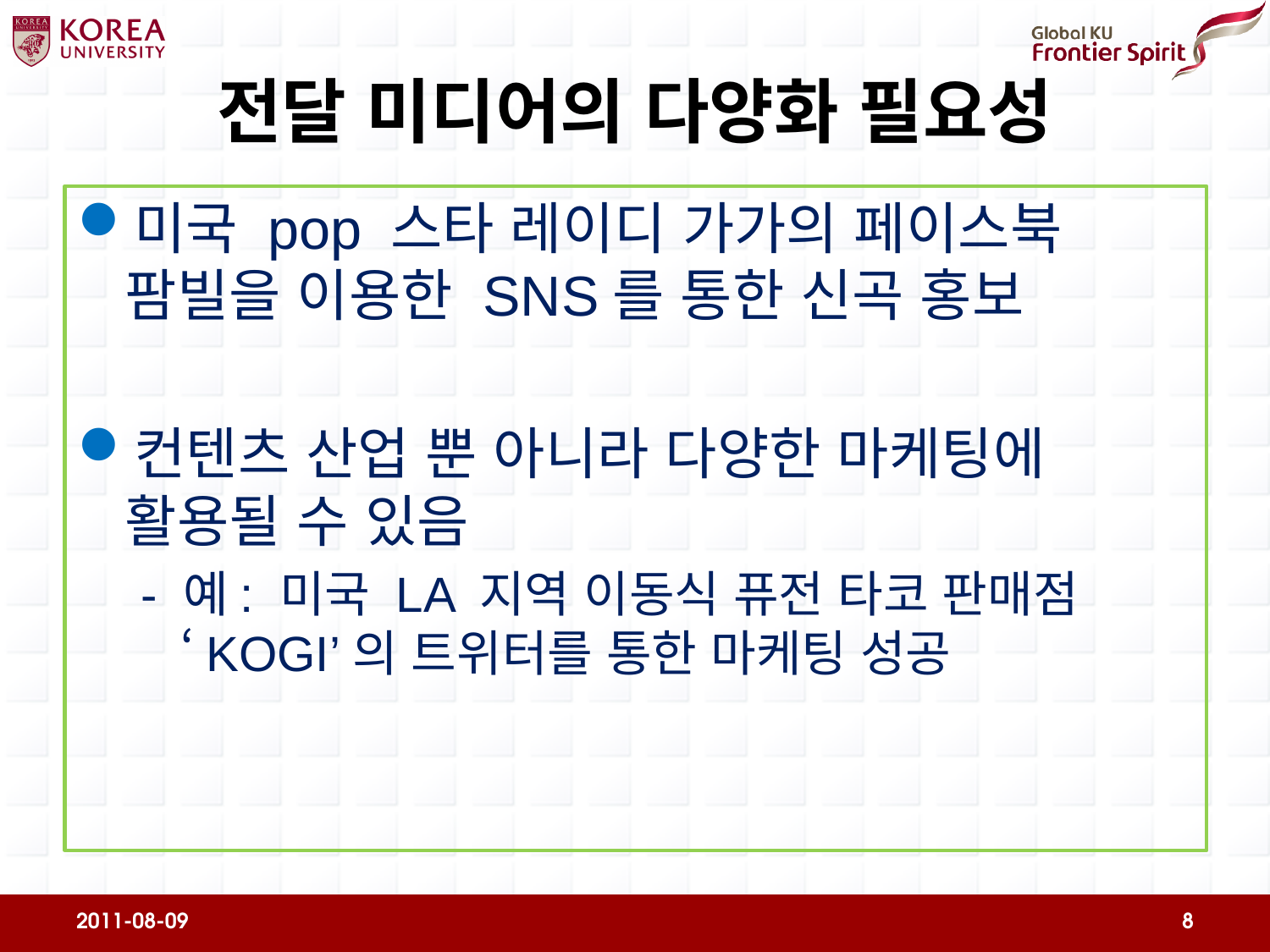

# 전달 미디어의 다양화 필요성
미국 pop 스타 레이디 가가의 페이스북 팜빌을 이용한 SNS를 통한 신곡 홍보

컨텐츠 산업 뿐 아니라 다양한 마케팅에 활용될 수 있음
- 예: 미국 LA 지역 이동식 퓨전 타코 판매점 ‘KOGI’의 트위터를 통한 마케팅 성공
2011-08-09
8